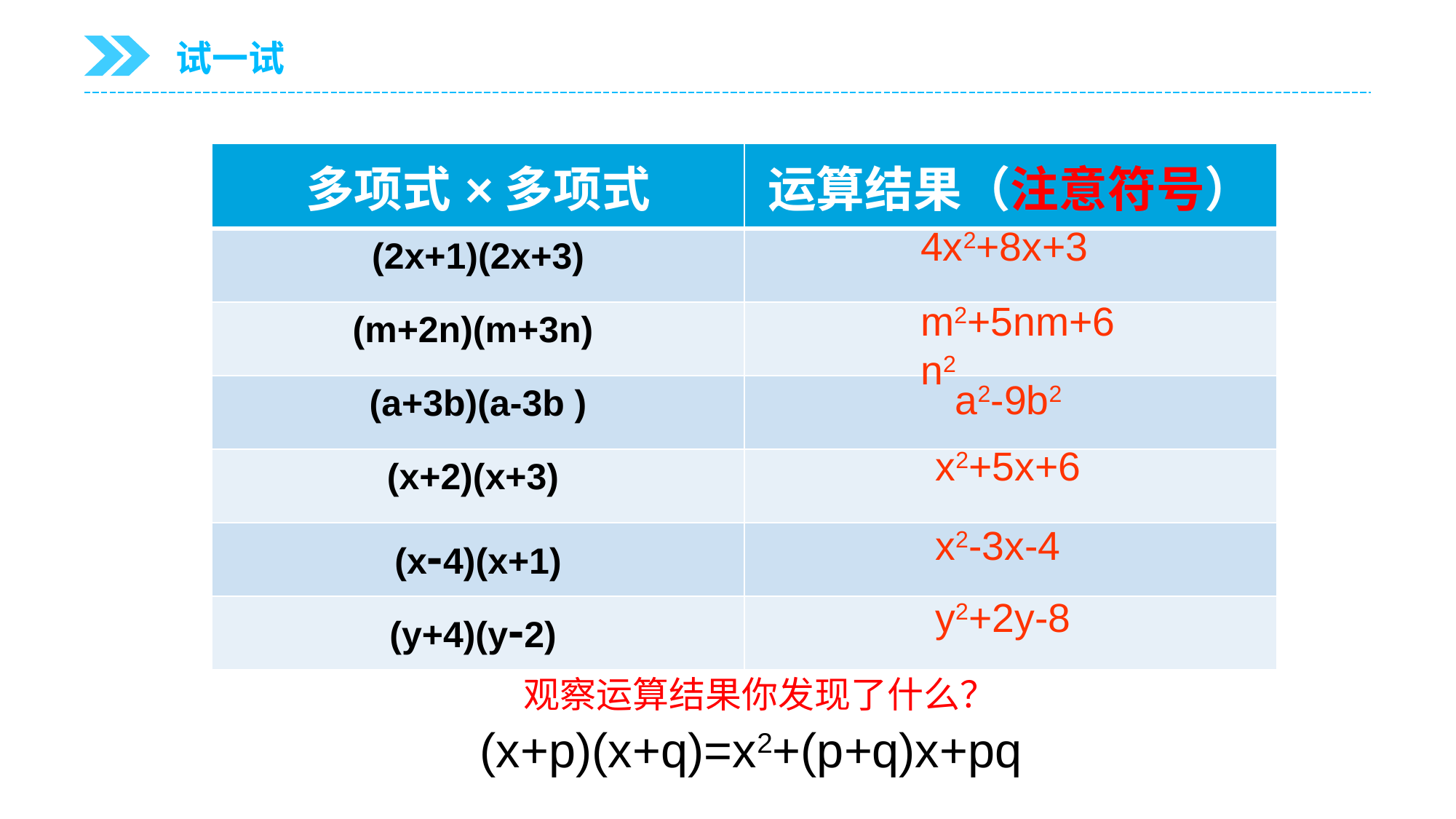

试一试
| 多项式×多项式 | 运算结果（注意符号） |
| --- | --- |
| (2x+1)(2x+3) |  |
| (m+2n)(m+3n) |  |
| (a+3b)(a-3b ) |  |
| (x+2)(x+3) |  |
| (x-4)(x+1) |  |
| (y+4)(y-2) |  |
4x2+8x+3
m2+5nm+6n2
a2-9b2
x2+5x+6
x2-3x-4
y2+2y-8
观察运算结果你发现了什么？
 (x+p)(x+q)=x2+(p+q)x+pq